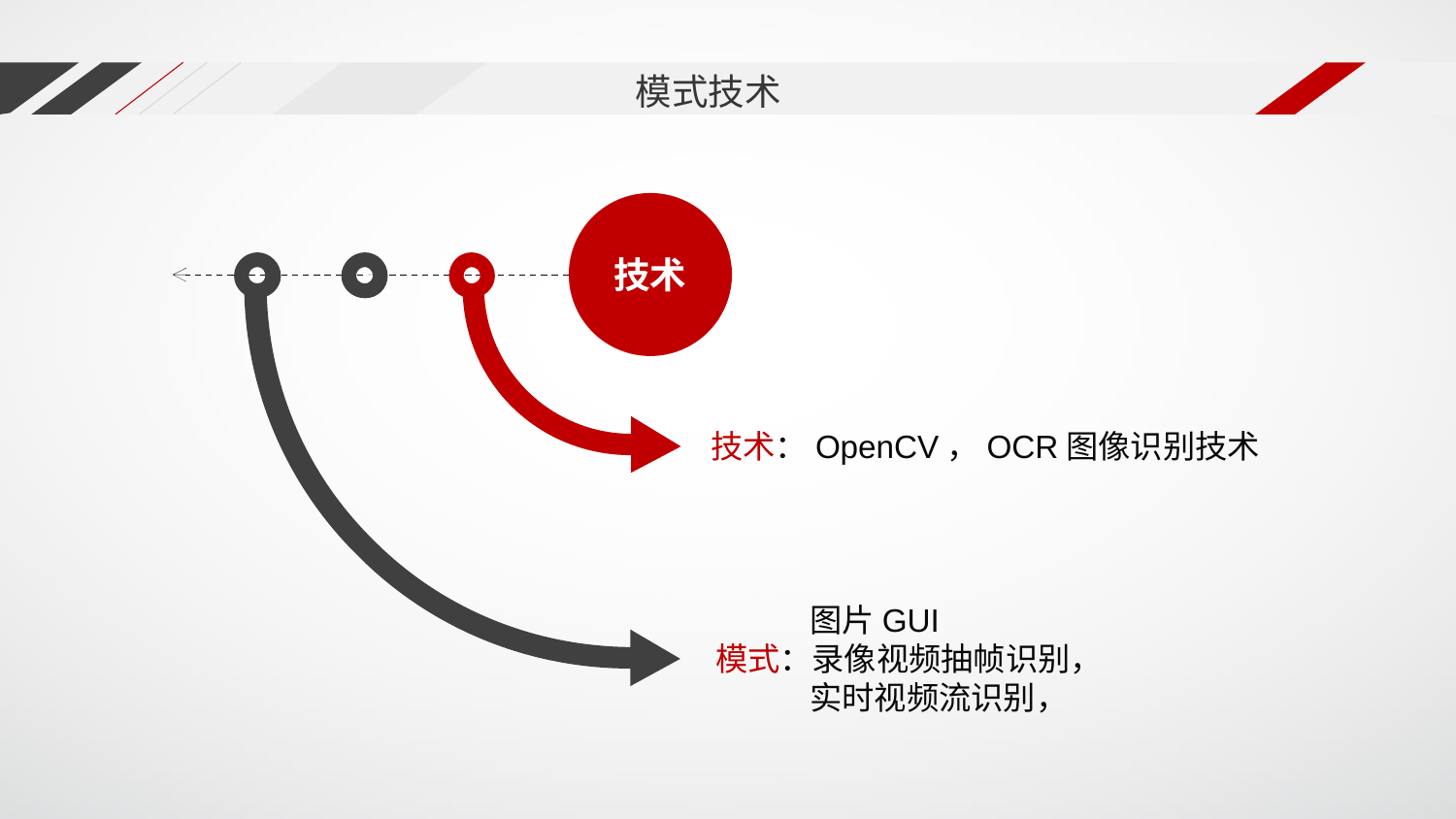

模式技术
技术

技术：OpenCV，OCR图像识别技术
    图片GUI
 模式：录像视频抽帧识别，
    实时视频流识别，